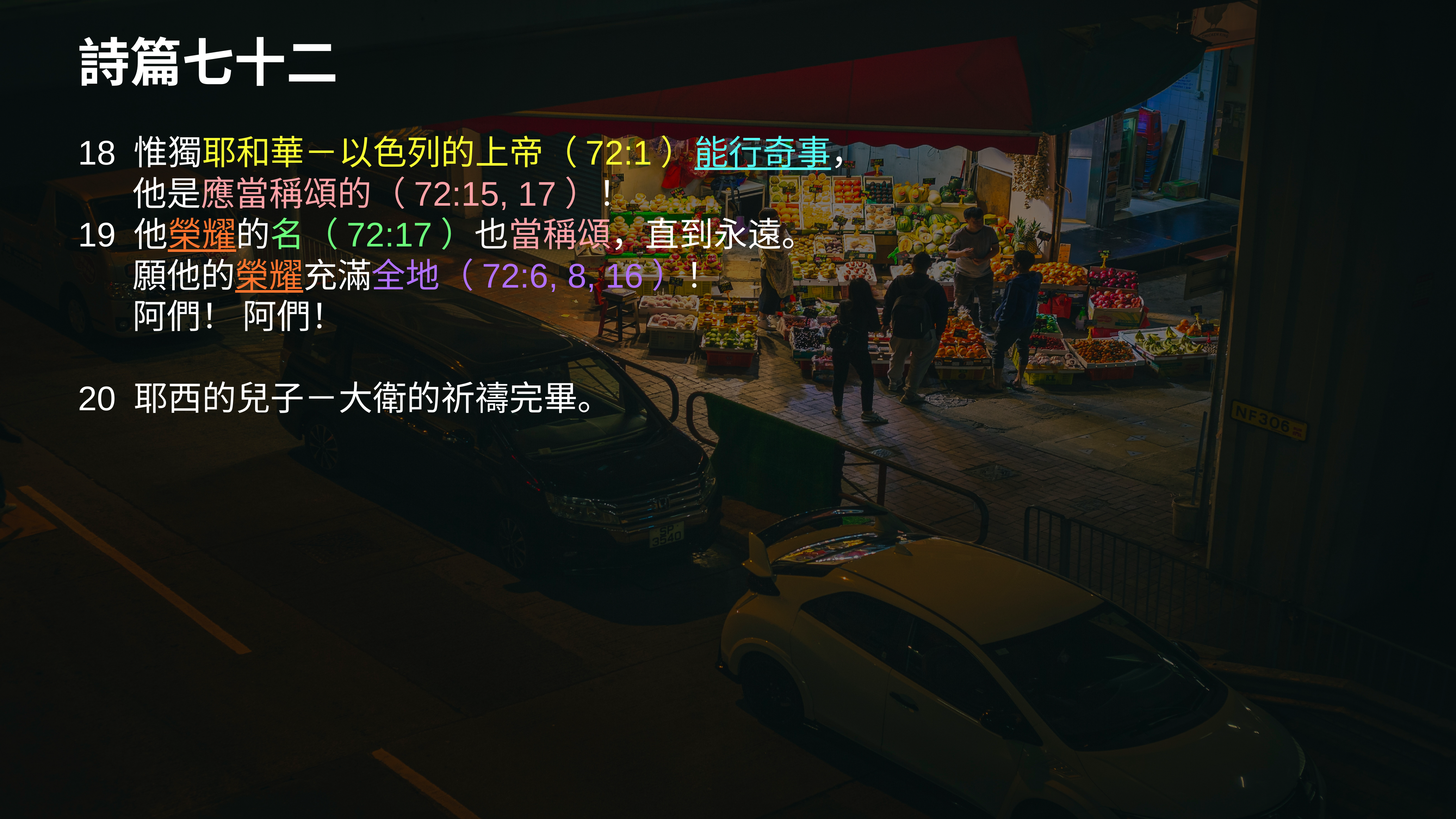

# 詩篇七十二
18 惟獨耶和華－以色列的上帝（72:1）能行奇事，
	他是應當稱頌的（72:15, 17）！
19 他榮耀的名（72:17）也當稱頌，直到永遠。
	願他的榮耀充滿全地（72:6, 8, 16）！
	阿們！ 阿們！

20 耶西的兒子－大衛的祈禱完畢。